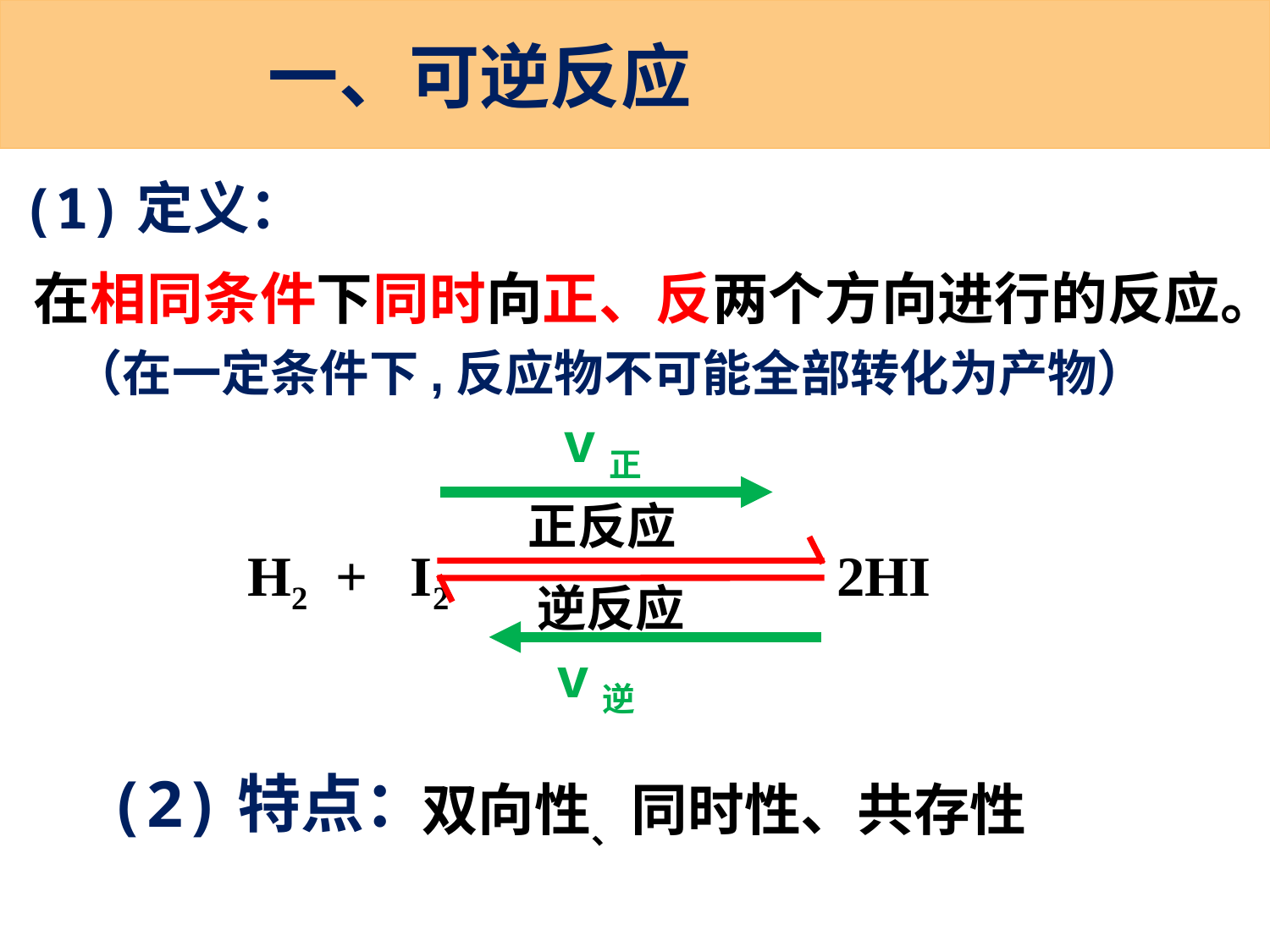

一、可逆反应
(1)定义：
在相同条件下同时向正、反两个方向进行的反应。
  （在一定条件下,反应物不可能全部转化为产物）
v正
正反应
H2  +   I2                                               2HI

逆反应
v逆
(2)特点：
双向性、 同时性、共存性